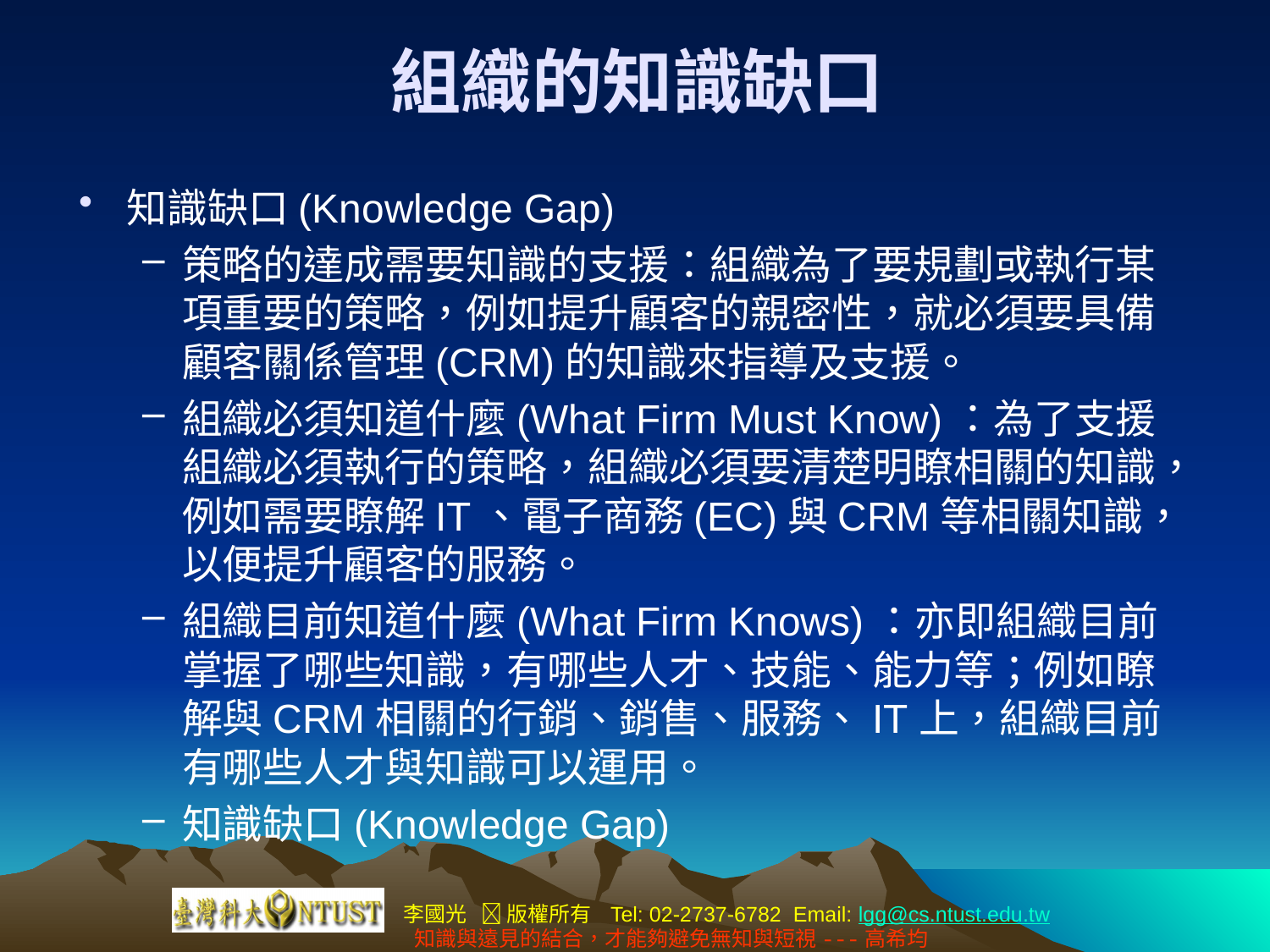

# 組織的知識缺口
知識缺口(Knowledge Gap)
策略的達成需要知識的支援：組織為了要規劃或執行某項重要的策略，例如提升顧客的親密性，就必須要具備顧客關係管理(CRM)的知識來指導及支援。
組織必須知道什麼(What Firm Must Know)：為了支援組織必須執行的策略，組織必須要清楚明瞭相關的知識，例如需要瞭解IT、電子商務(EC)與CRM等相關知識，以便提升顧客的服務。
組織目前知道什麼(What Firm Knows)：亦即組織目前掌握了哪些知識，有哪些人才、技能、能力等；例如瞭解與CRM相關的行銷、銷售、服務、IT上，組織目前有哪些人才與知識可以運用。
知識缺口(Knowledge Gap)